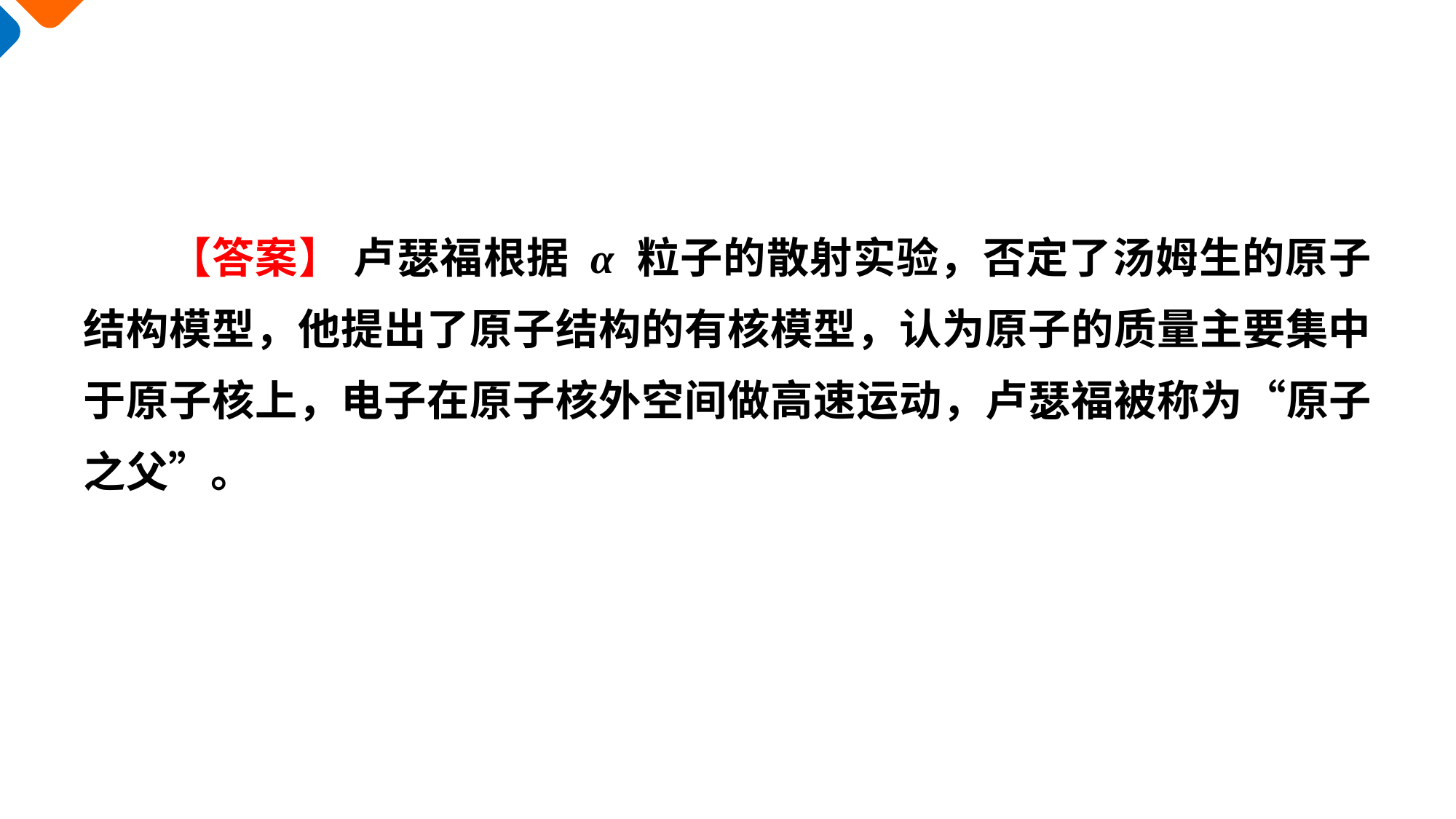

【答案】 卢瑟福根据 α 粒子的散射实验，否定了汤姆生的原子结构模型，他提出了原子结构的有核模型，认为原子的质量主要集中于原子核上，电子在原子核外空间做高速运动，卢瑟福被称为“原子之父”。